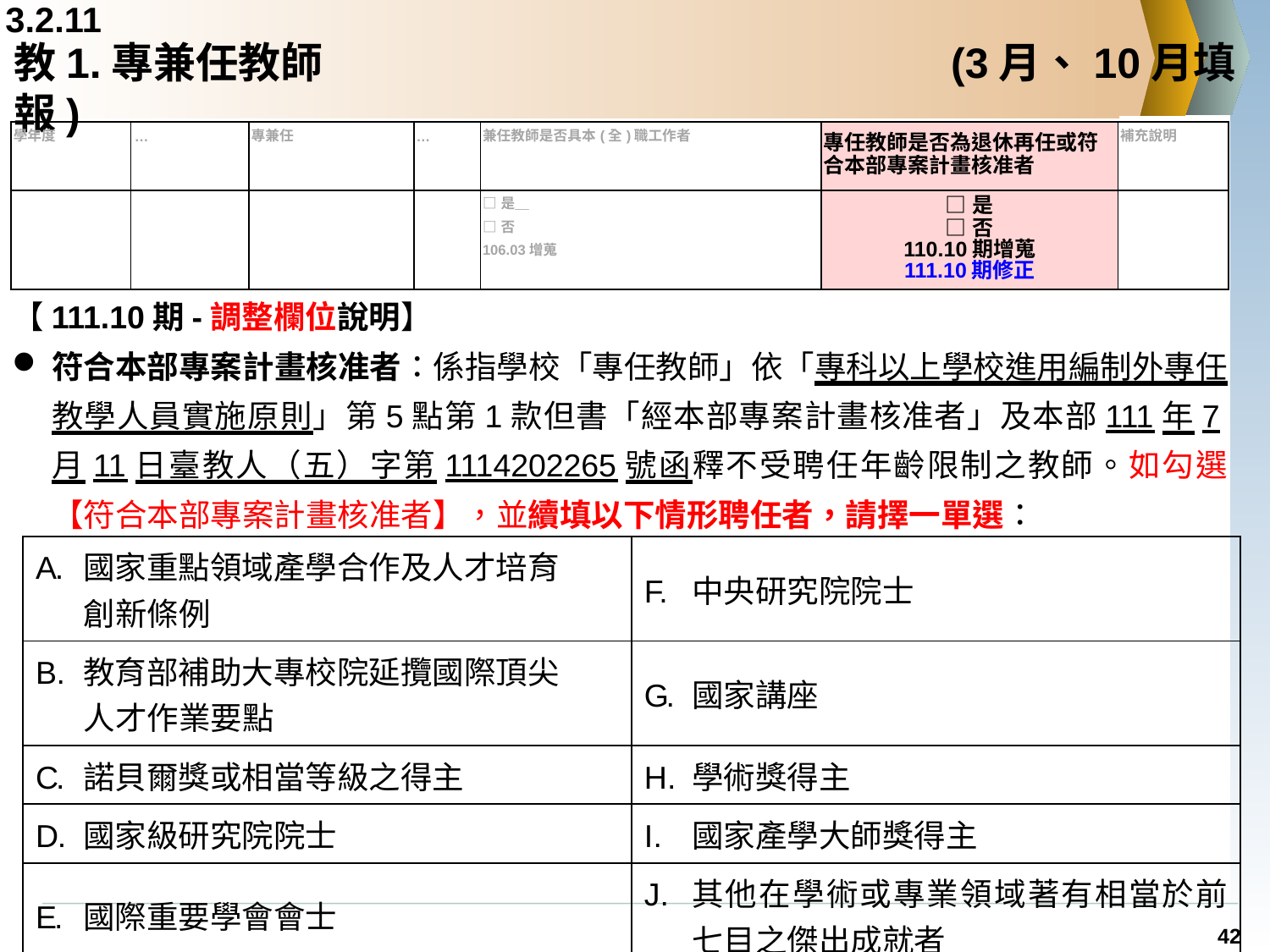

3.2.11
# 教1.專兼任教師			 	          	    (3月、10月填報)
| 學年度 | … | 專兼任 | … | 兼任教師是否具本(全)職工作者 | 專任教師是否為退休再任或符合本部專案計畫核准者 | 補充說明 |
| --- | --- | --- | --- | --- | --- | --- |
|  |  |  |  | □是＿ □否 106.03增蒐 | □是 □否 110.10期增蒐 111.10期修正 |  |
【111.10期-調整欄位說明】
符合本部專案計畫核准者：係指學校「專任教師」依「專科以上學校進用編制外專任教學人員實施原則」第5點第1款但書「經本部專案計畫核准者」及本部111年7月11日臺教人（五）字第1114202265號函釋不受聘任年齡限制之教師。如勾選【符合本部專案計畫核准者】，並續填以下情形聘任者，請擇一單選：
| 國家重點領域產學合作及人才培育 創新條例 | 中央研究院院士 |
| --- | --- |
| 教育部補助大專校院延攬國際頂尖 人才作業要點 | 國家講座 |
| 諾貝爾獎或相當等級之得主 | 學術獎得主 |
| 國家級研究院院士 | 國家產學大師獎得主 |
| 國際重要學會會士 | 其他在學術或專業領域著有相當於前七目之傑出成就者 |